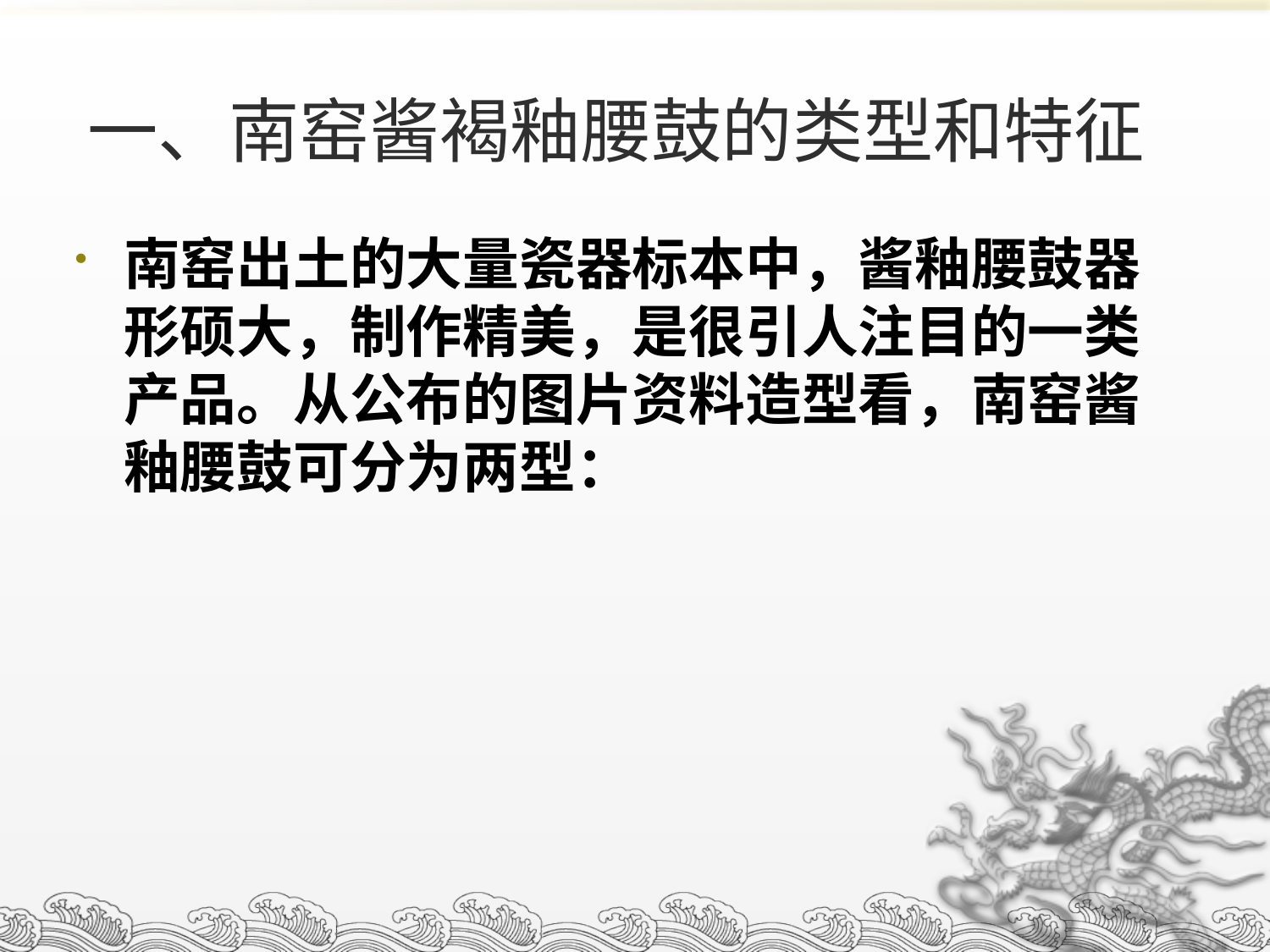

# 一、南窑酱褐釉腰鼓的类型和特征
南窑出土的大量瓷器标本中，酱釉腰鼓器形硕大，制作精美，是很引人注目的一类产品。从公布的图片资料造型看，南窑酱釉腰鼓可分为两型：